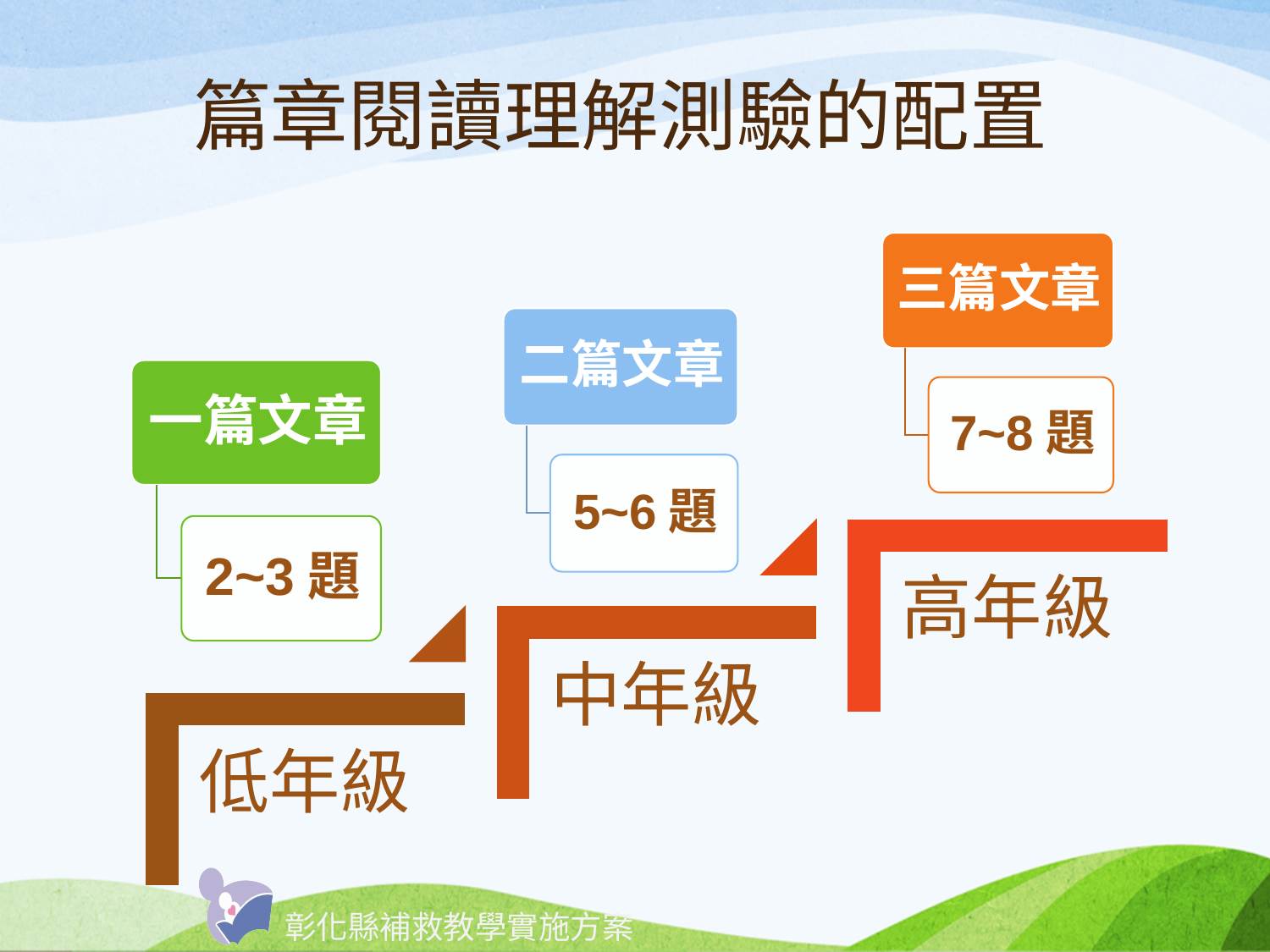

篇章閱讀理解測驗的配置
三篇文章
7~8題
二篇文章
5~6題
一篇文章
2~3題
低年級
中年級
高年級